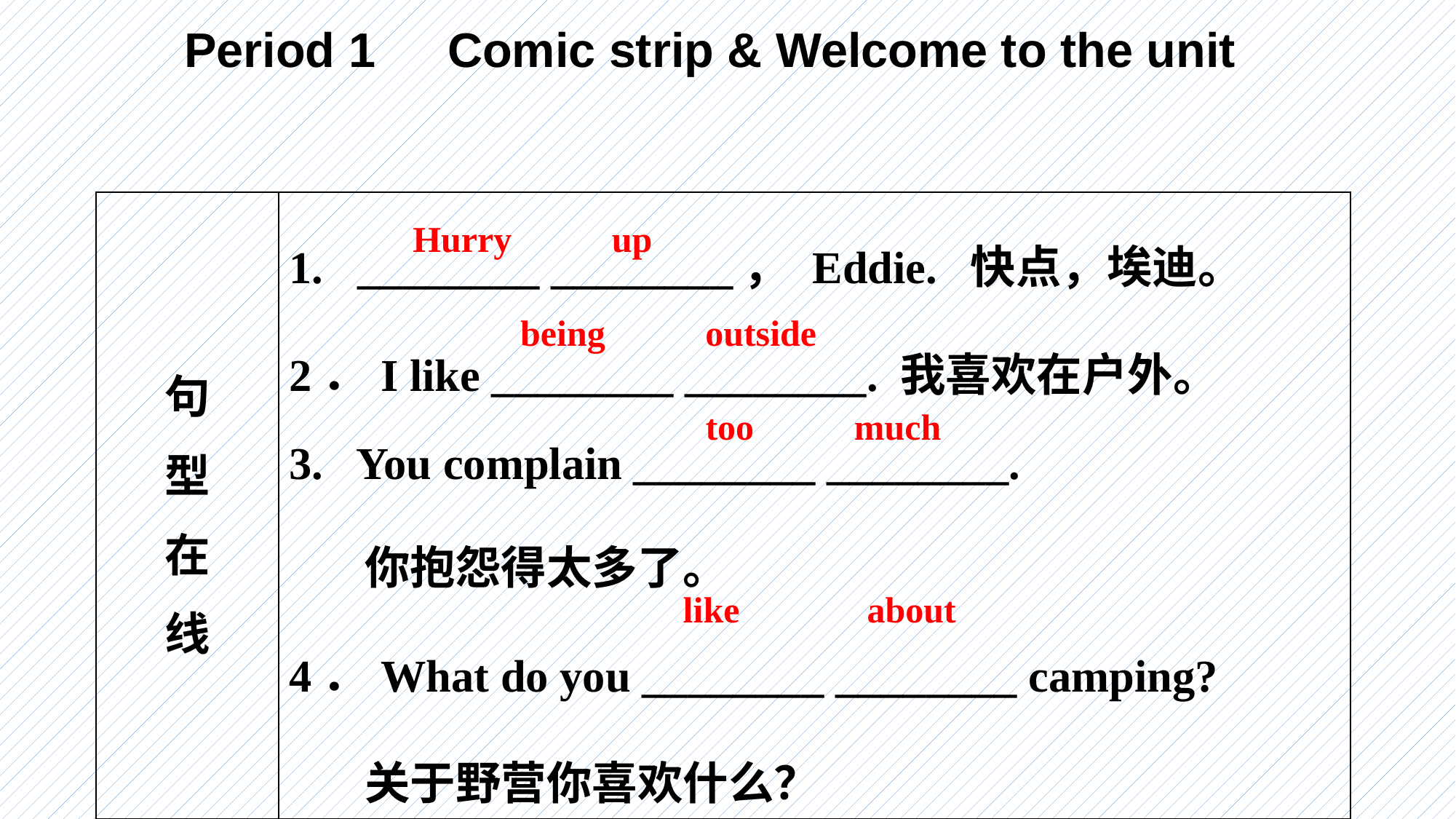

Period 1　Comic strip & Welcome to the unit
| 句 型 在 线 | 1. \_\_\_\_\_\_\_\_ \_\_\_\_\_\_\_\_， Eddie. 快点，埃迪。 2．I like \_\_\_\_\_\_\_\_ \_\_\_\_\_\_\_\_. 我喜欢在户外。 3. You complain \_\_\_\_\_\_\_\_ \_\_\_\_\_\_\_\_. 你抱怨得太多了。 4．What do you \_\_\_\_\_\_\_\_ \_\_\_\_\_\_\_\_ camping? 关于野营你喜欢什么？ |
| --- | --- |
Hurry           up
being           outside

too           much
like              about